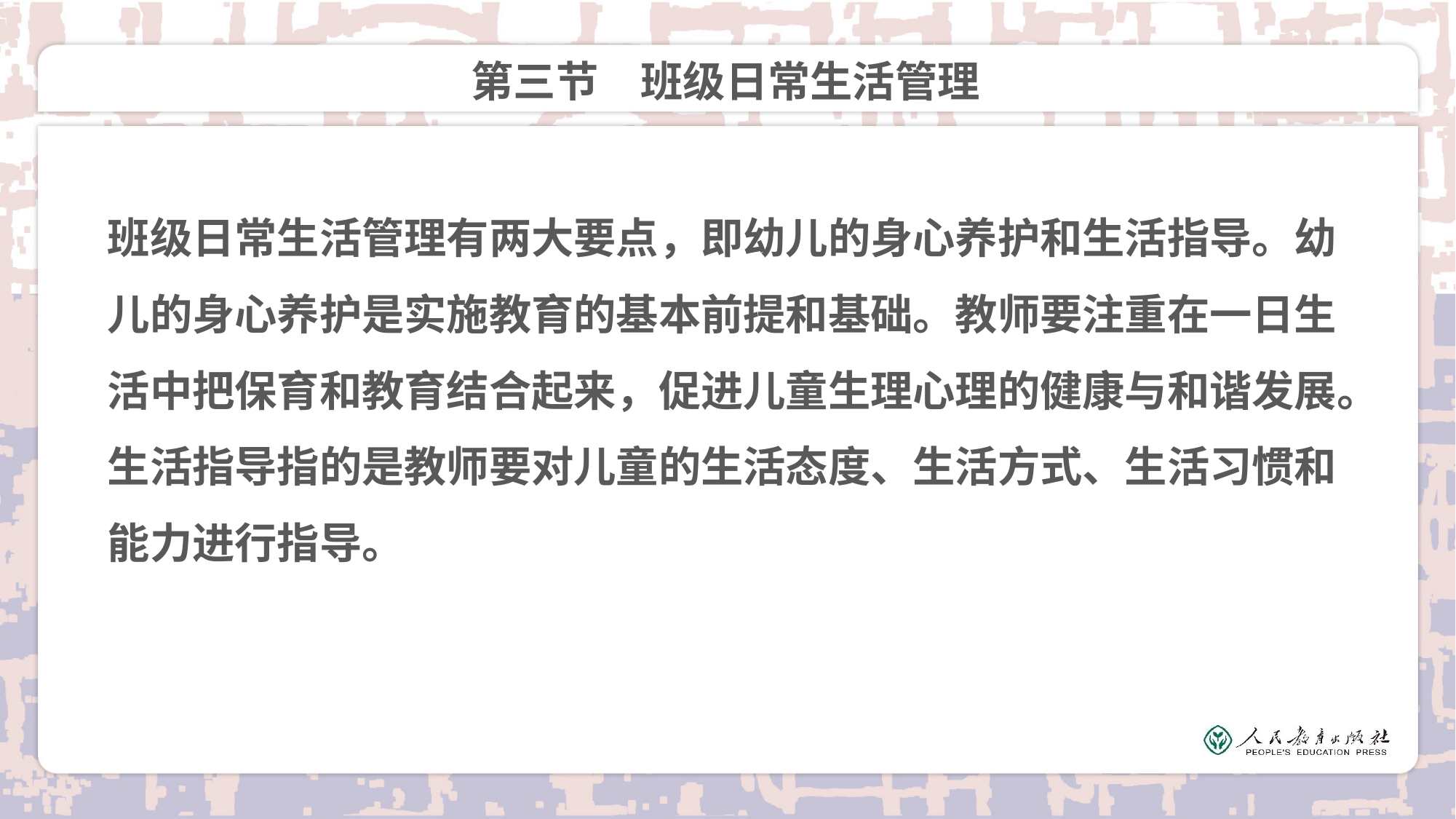

# 第三节　班级日常生活管理
班级日常生活管理有两大要点，即幼儿的身心养护和生活指导。幼儿的身心养护是实施教育的基本前提和基础。教师要注重在一日生活中把保育和教育结合起来，促进儿童生理心理的健康与和谐发展。生活指导指的是教师要对儿童的生活态度、生活方式、生活习惯和能力进行指导。